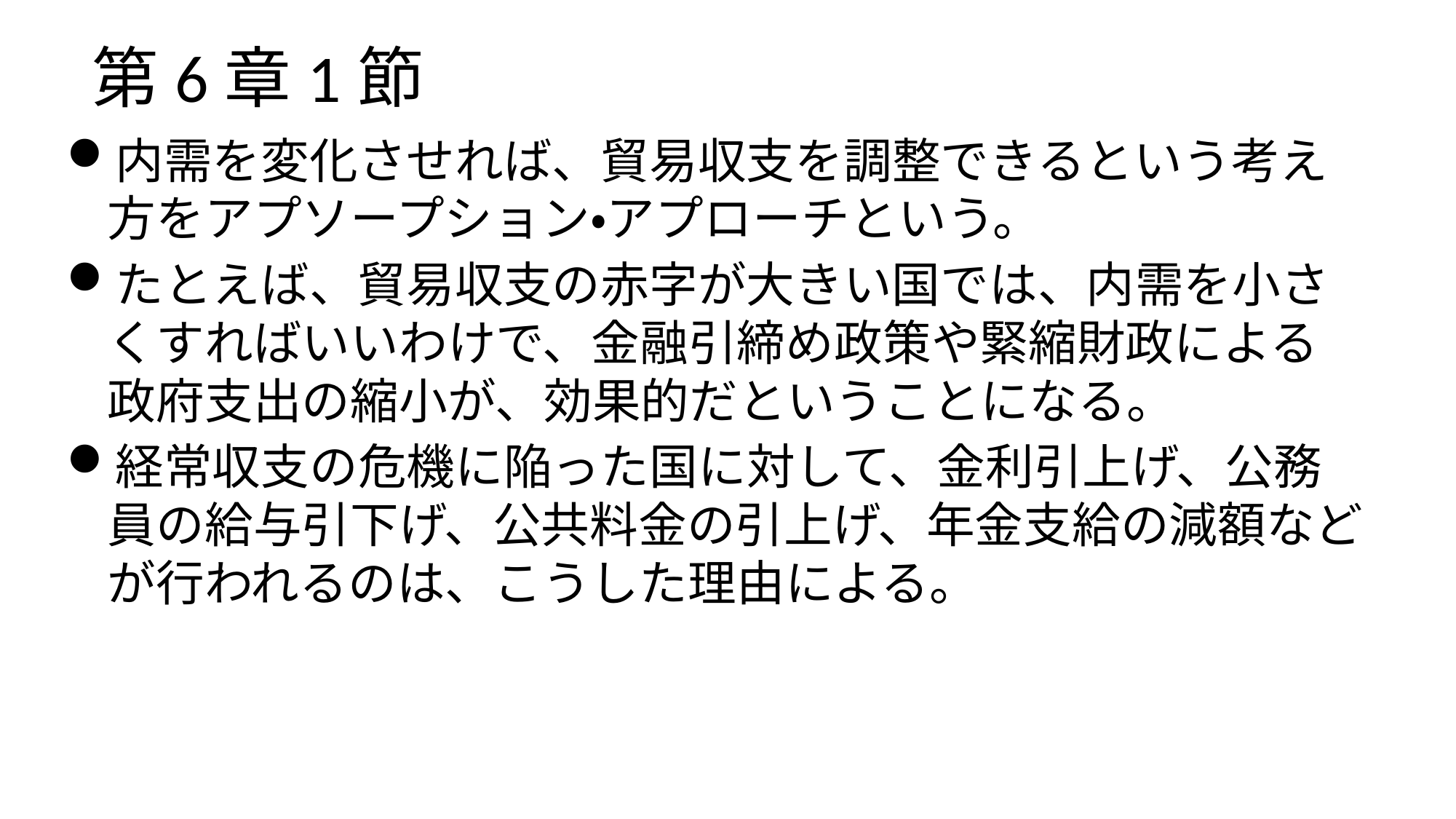

# 第6章1節
内需を変化させれば、貿易収支を調整できるという考え方をアプソープション・アプローチという。
たとえば、貿易収支の赤字が大きい国では、内需を小さくすればいいわけで、金融引締め政策や緊縮財政による政府支出の縮小が、効果的だということになる。
経常収支の危機に陥った国に対して、金利引上げ、公務員の給与引下げ、公共料金の引上げ、年金支給の減額などが行われるのは、こうした理由による。